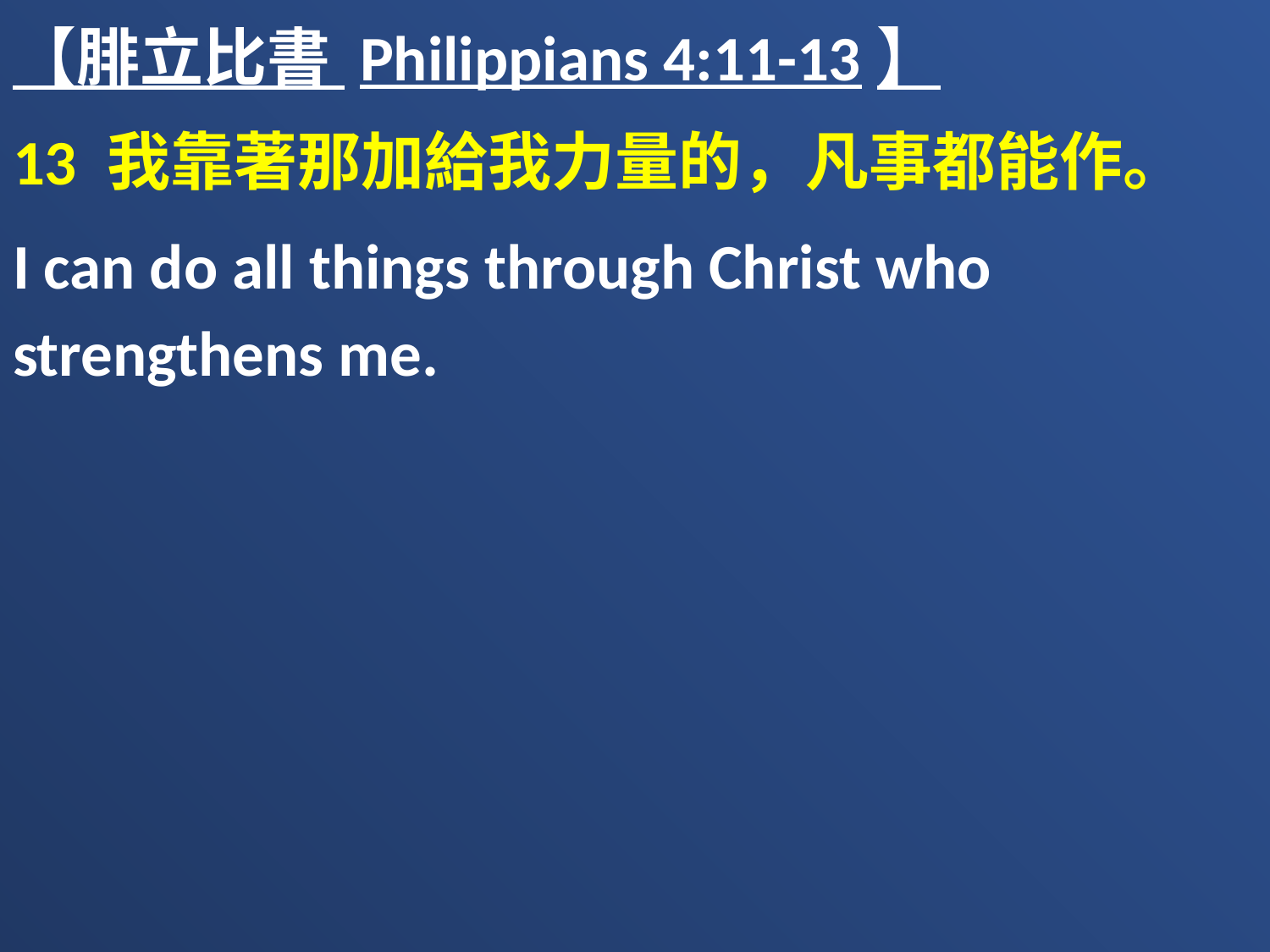

【腓立比書 Philippians 4:11-13】
13 我靠著那加給我力量的，凡事都能作。
I can do all things through Christ who strengthens me.